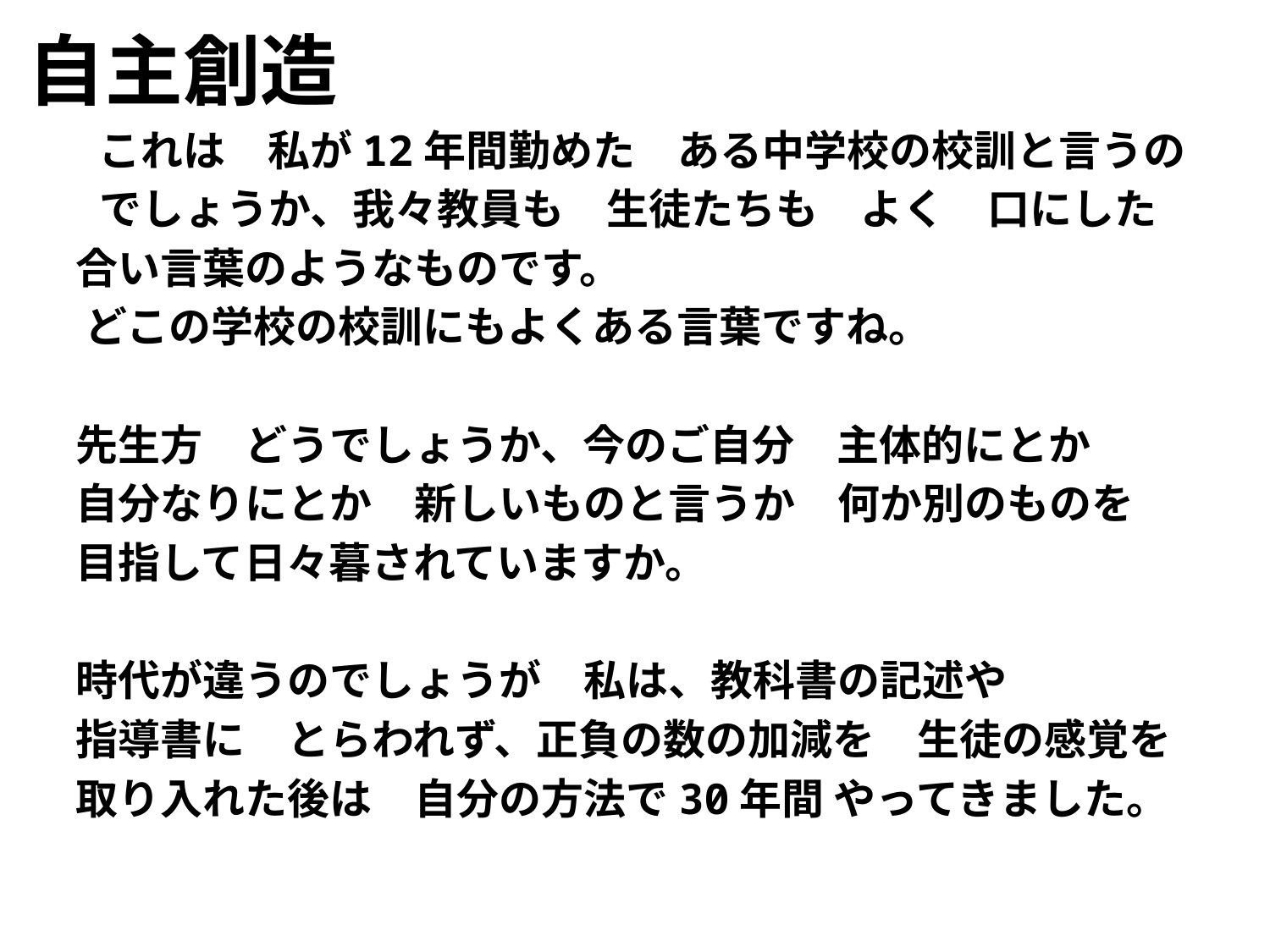

自主創造
　　 これは　私が12年間勤めた　ある中学校の校訓と言うの
 　 でしょうか、我々教員も　生徒たちも　よく　口にした
    合い言葉のようなものです。
     どこの学校の校訓にもよくある言葉ですね。

    先生方　どうでしょうか、今のご自分　主体的にとか
    自分なりにとか　新しいものと言うか　何か別のものを
    目指して日々暮されていますか。

    時代が違うのでしょうが　私は、教科書の記述や
    指導書に　とらわれず、正負の数の加減を　生徒の感覚を
    取り入れた後は　自分の方法で30年間 やってきました。